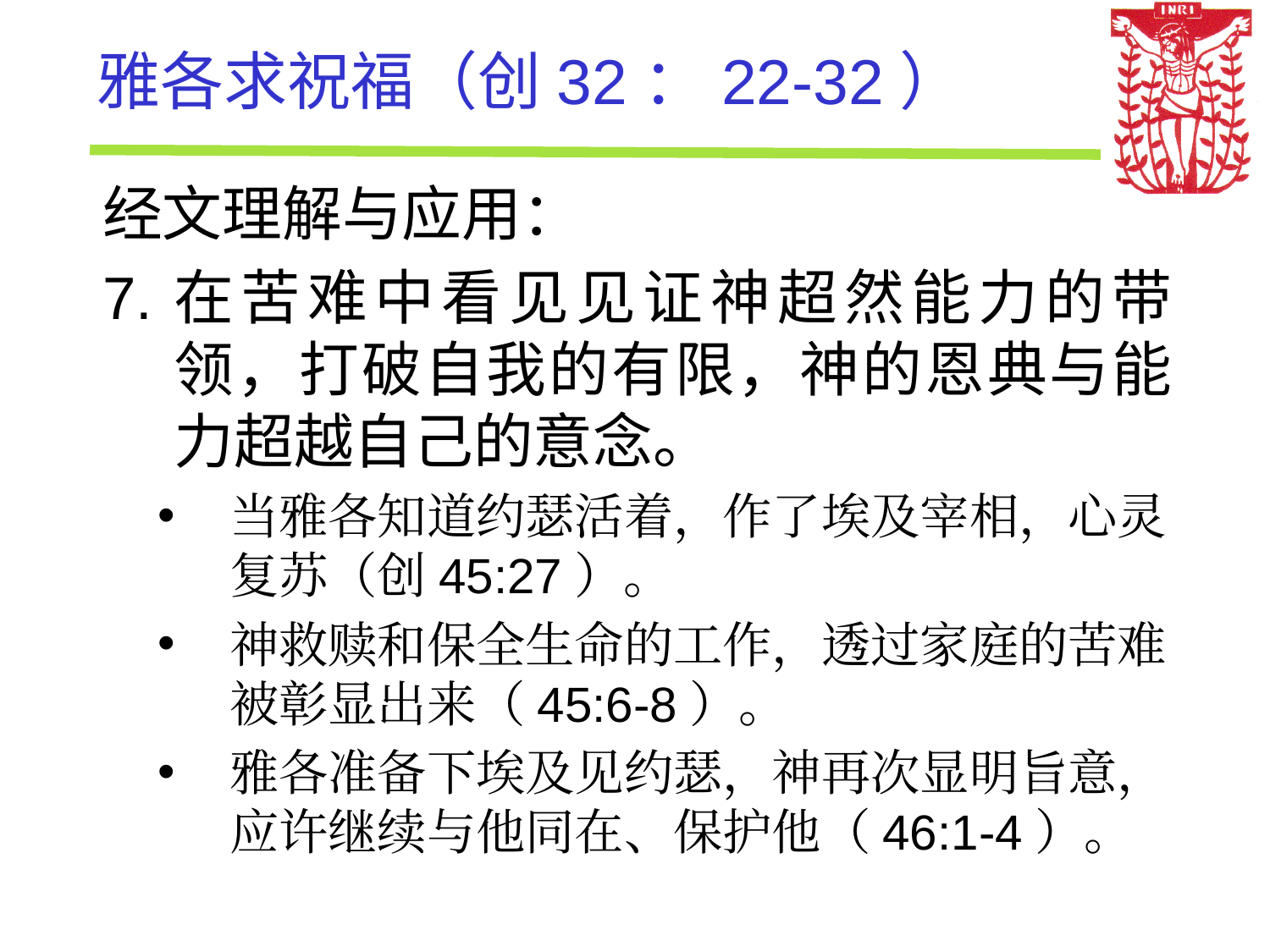

# 雅各求祝福（创32：22-32）
经文理解与应用：
在苦难中看见见证神超然能力的带领，打破自我的有限，神的恩典与能力超越自己的意念。
当雅各知道约瑟活着，作了埃及宰相，心灵复苏（创45:27）。
神救赎和保全生命的工作，透过家庭的苦难被彰显出来（45:6-8）。
雅各准备下埃及见约瑟，神再次显明旨意，应许继续与他同在、保护他（46:1-4）。